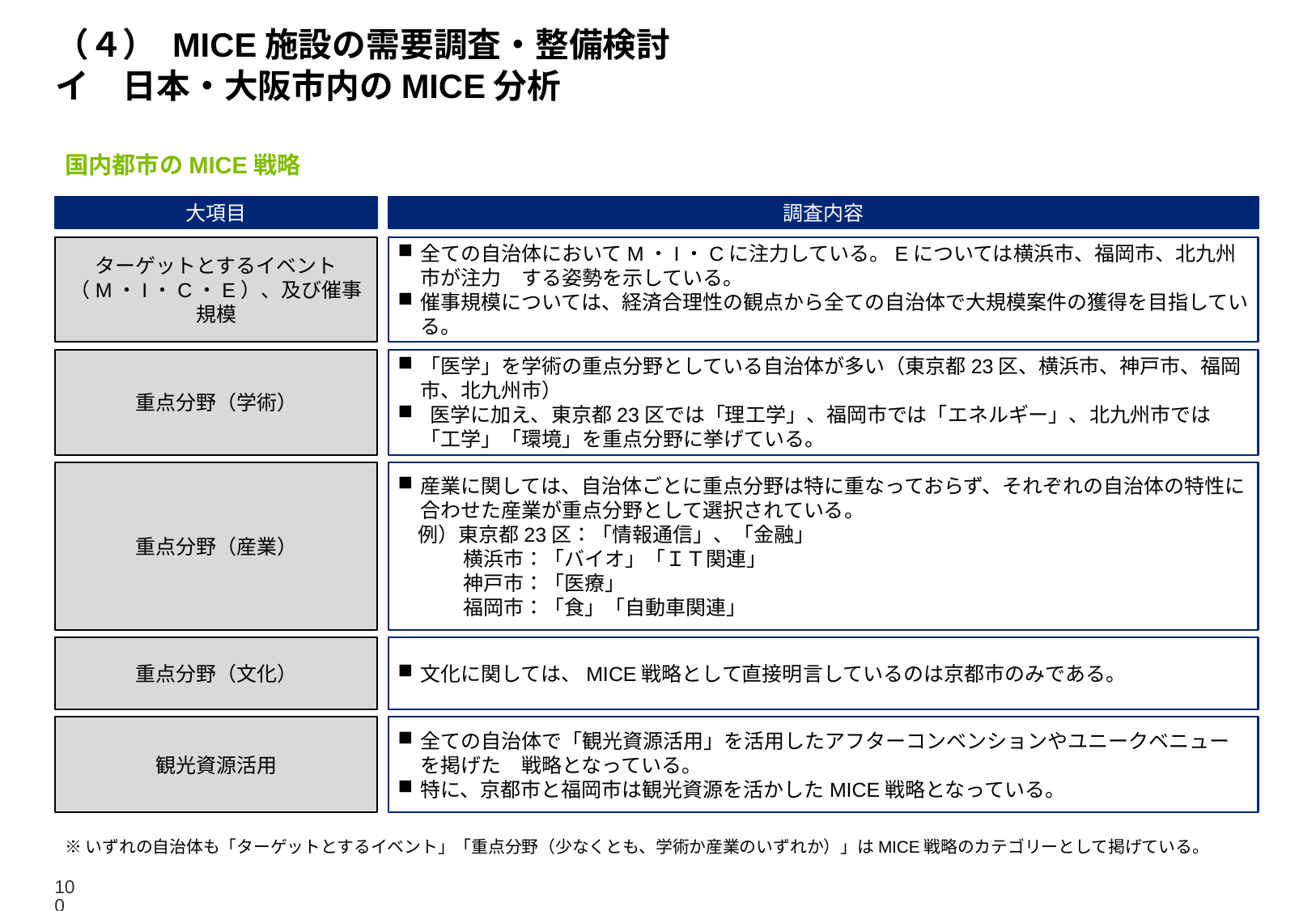

# （４） MICE施設の需要調査・整備検討 イ　日本・大阪市内のMICE分析
国内都市のMICE戦略
大項目
調査内容
ターゲットとするイベント
（M・I・C・E）、及び催事規模
全ての自治体においてM・I・Cに注力している。Eについては横浜市、福岡市、北九州市が注力　する姿勢を示している。
催事規模については、経済合理性の観点から全ての自治体で大規模案件の獲得を目指している。
重点分野（学術）
「医学」を学術の重点分野としている自治体が多い（東京都23区、横浜市、神戸市、福岡市、北九州市）
 医学に加え、東京都23区では「理工学」、福岡市では「エネルギー」、北九州市では「工学」「環境」を重点分野に挙げている。
重点分野（産業）
産業に関しては、自治体ごとに重点分野は特に重なっておらず、それぞれの自治体の特性に合わせた産業が重点分野として選択されている。
　例）東京都23区：「情報通信」、「金融」
　　　 横浜市：「バイオ」「ＩＴ関連」
　　　 神戸市：「医療」
　　　 福岡市：「食」「自動車関連」
重点分野（文化）
文化に関しては、MICE戦略として直接明言しているのは京都市のみである。
観光資源活用
全ての自治体で「観光資源活用」を活用したアフターコンベンションやユニークベニューを掲げた　戦略となっている。
特に、京都市と福岡市は観光資源を活かしたMICE戦略となっている。
※いずれの自治体も「ターゲットとするイベント」「重点分野（少なくとも、学術か産業のいずれか）」はMICE戦略のカテゴリーとして掲げている。
100